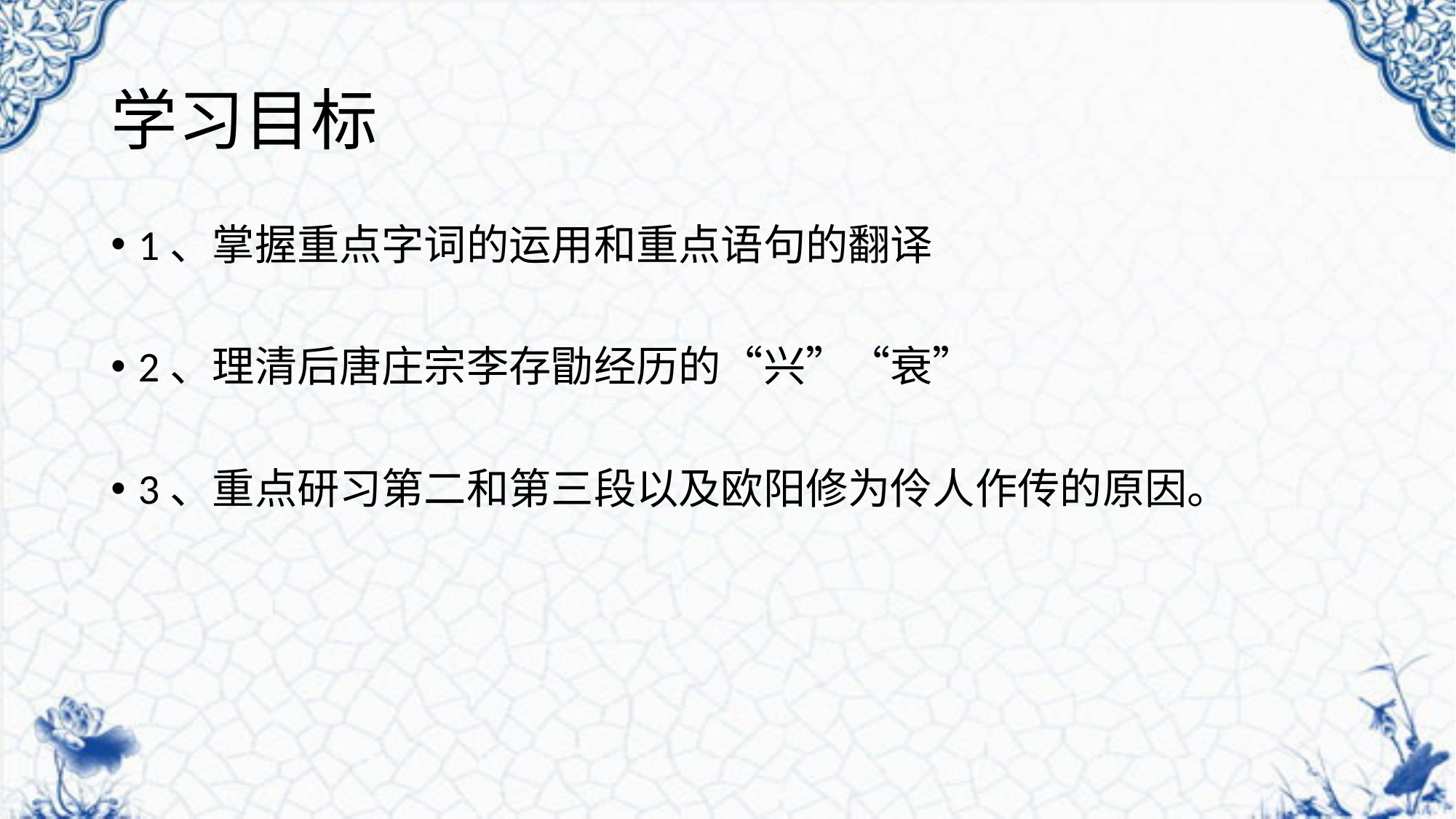

# 学习目标
1、掌握重点字词的运用和重点语句的翻译

2、理清后唐庄宗李存勖经历的“兴”“衰”

3、重点研习第二和第三段以及欧阳修为伶人作传的原因。